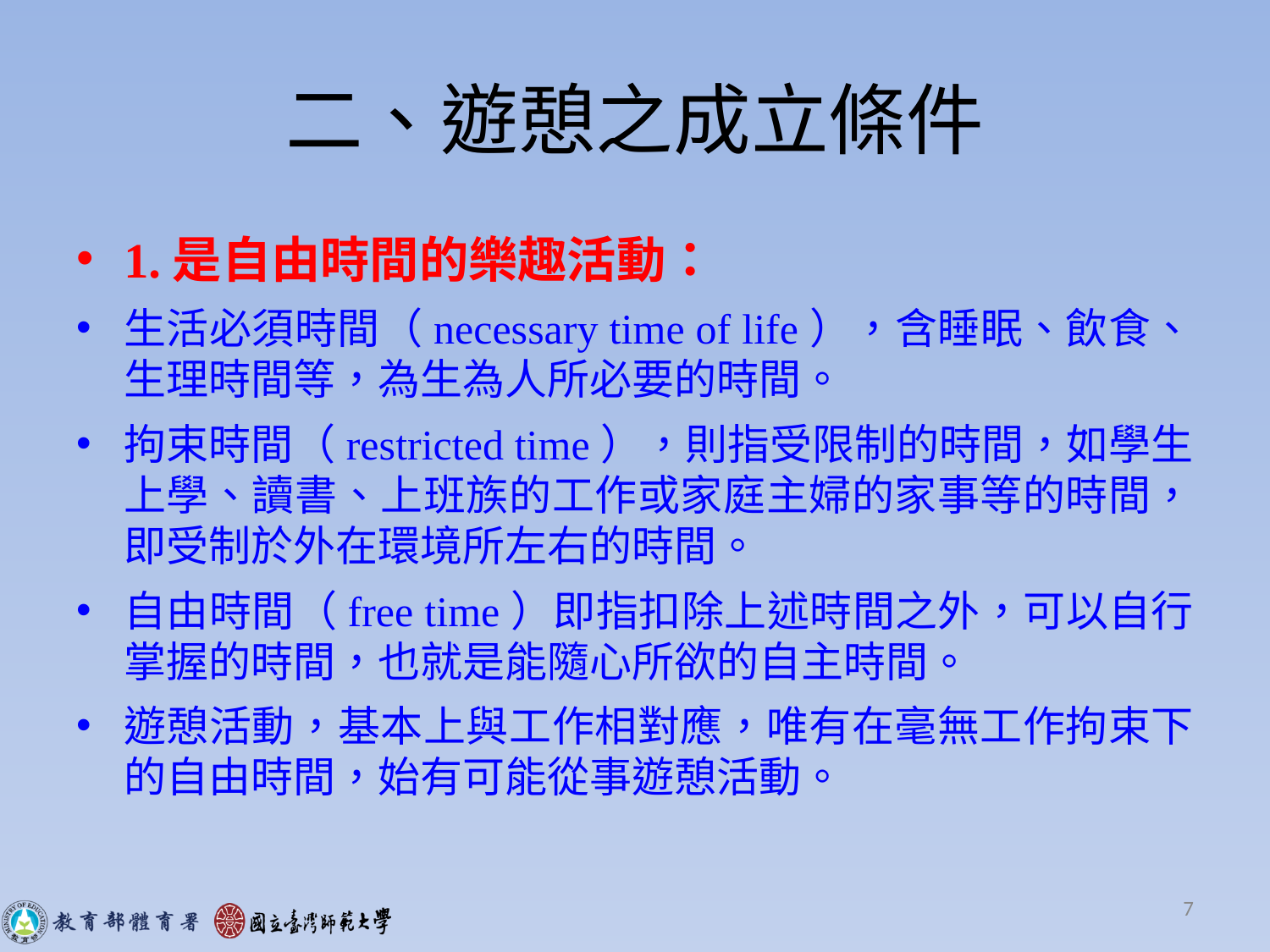

# 二、遊憩之成立條件
1.是自由時間的樂趣活動：
生活必須時間（necessary time of life），含睡眠、飲食、生理時間等，為生為人所必要的時間。
拘束時間（restricted time），則指受限制的時間，如學生上學、讀書、上班族的工作或家庭主婦的家事等的時間，即受制於外在環境所左右的時間。
自由時間（free time）即指扣除上述時間之外，可以自行掌握的時間，也就是能隨心所欲的自主時間。
遊憩活動，基本上與工作相對應，唯有在毫無工作拘束下的自由時間，始有可能從事遊憩活動。

7